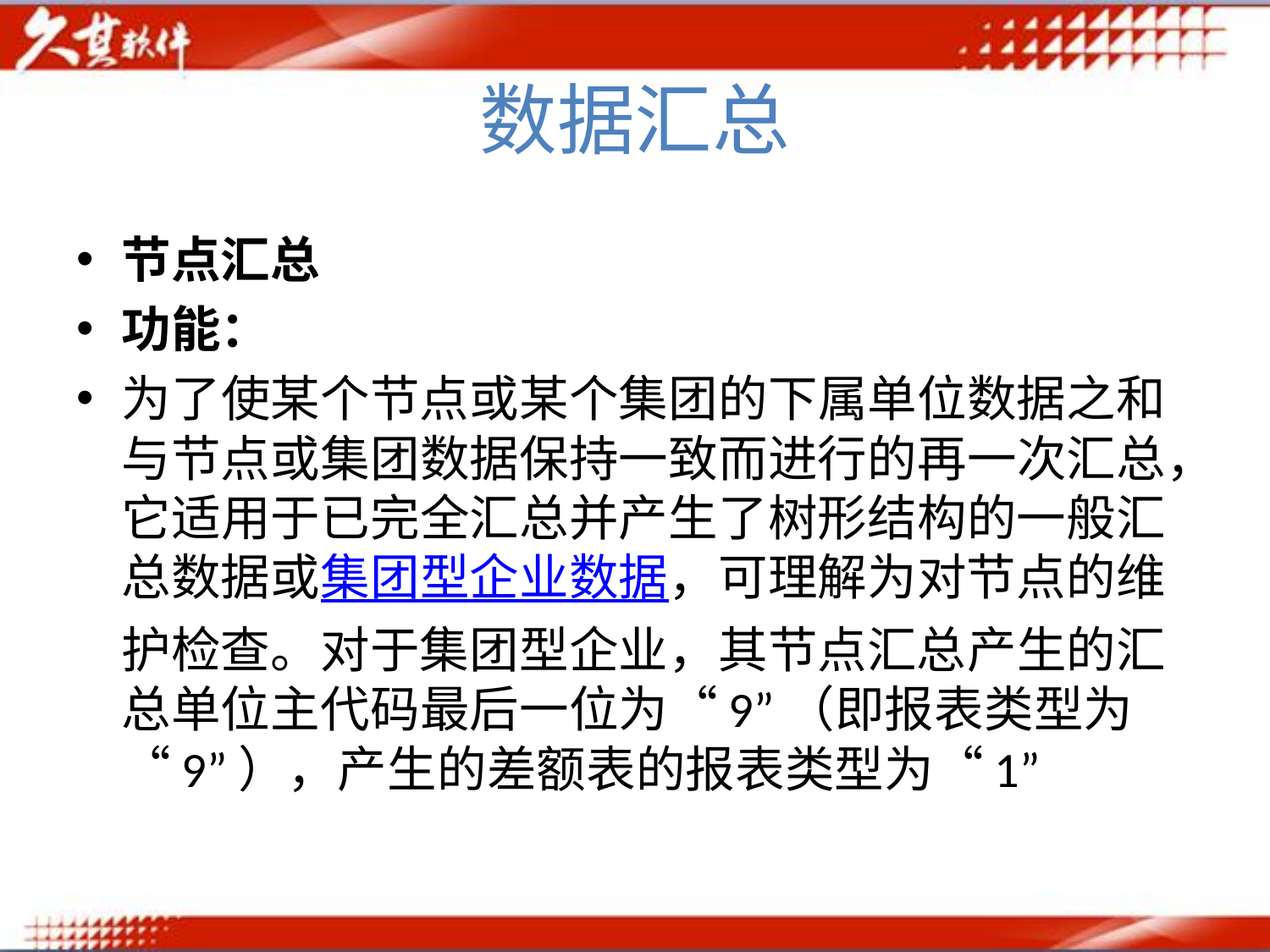

# 数据汇总
节点汇总
功能：
为了使某个节点或某个集团的下属单位数据之和与节点或集团数据保持一致而进行的再一次汇总，它适用于已完全汇总并产生了树形结构的一般汇总数据或集团型企业数据，可理解为对节点的维护检查。对于集团型企业，其节点汇总产生的汇总单位主代码最后一位为“9”（即报表类型为“9”），产生的差额表的报表类型为“1”